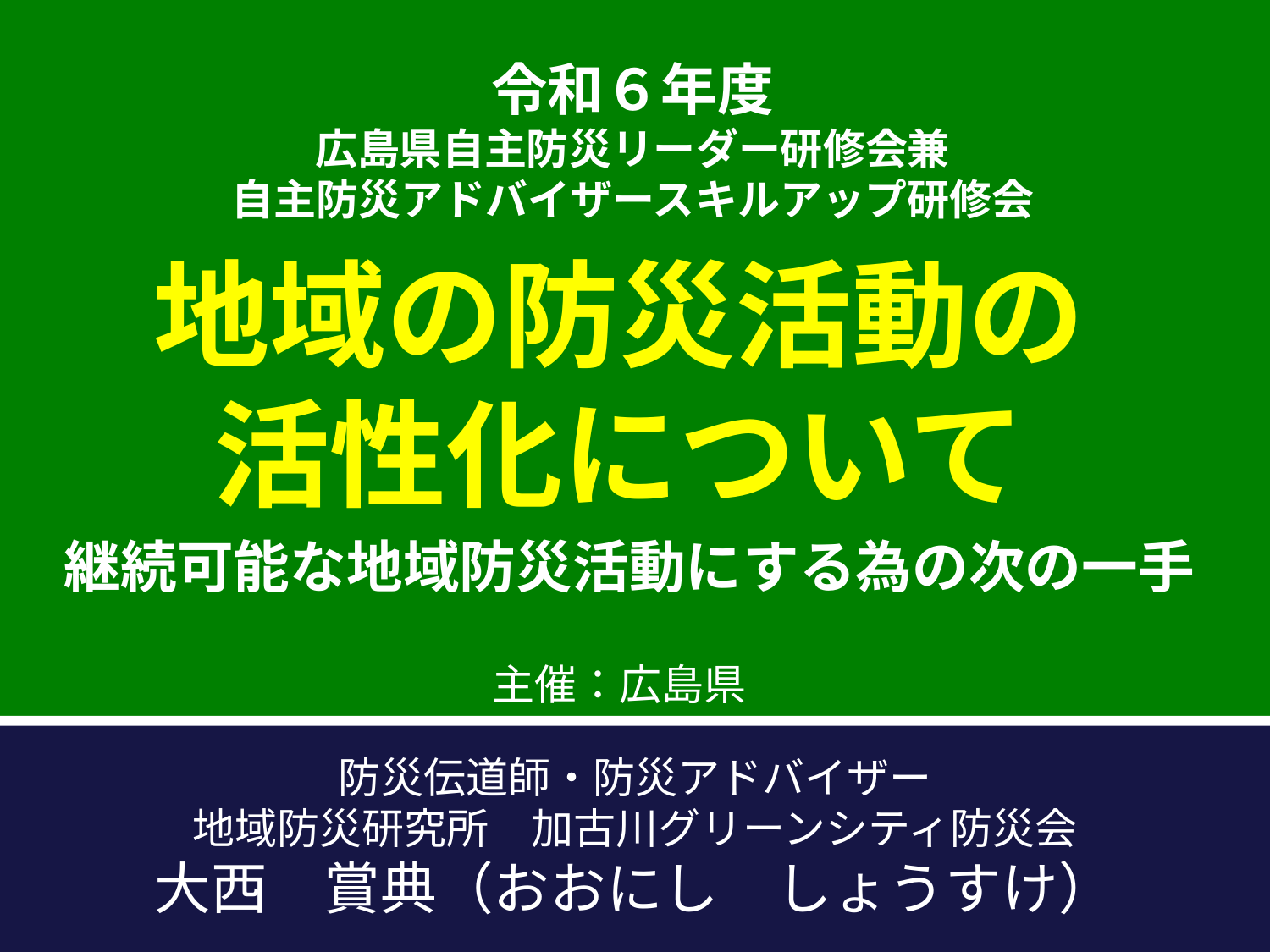

令和６年度
広島県自主防災リーダー研修会兼
自主防災アドバイザースキルアップ研修会
地域の防災活動の
活性化について
継続可能な地域防災活動にする為の次の一手
主催：広島県

防災伝道師・防災アドバイザー
地域防災研究所　加古川グリーンシティ防災会
大西　賞典（おおにし　しょうすけ）